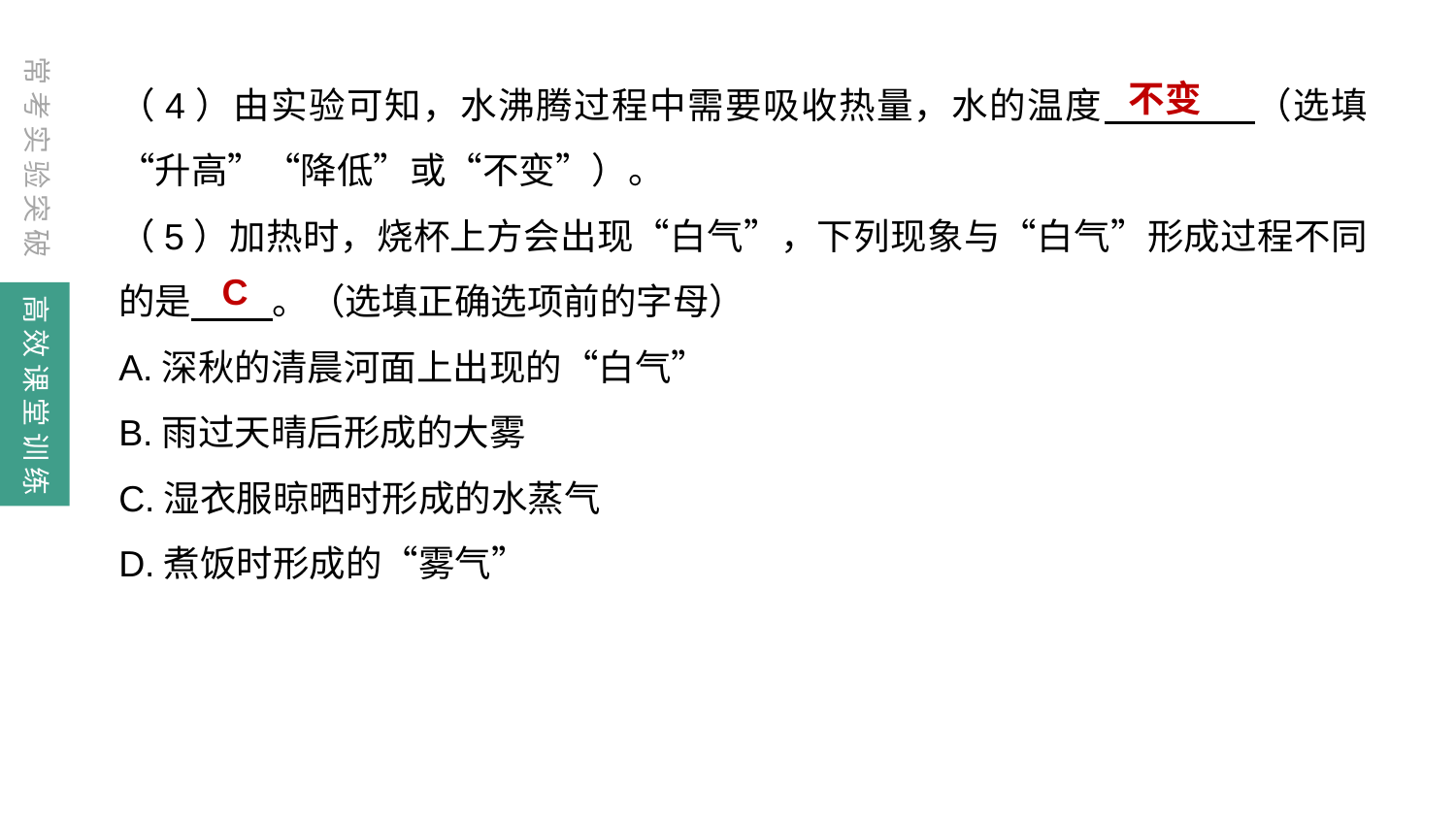

常考实验突破
不变
（4）由实验可知，水沸腾过程中需要吸收热量，水的温度　　　　（选填“升高”“降低”或“不变”）。
（5）加热时，烧杯上方会出现“白气”，下列现象与“白气”形成过程不同的是　 　。（选填正确选项前的字母）
A.深秋的清晨河面上出现的“白气”
B.雨过天晴后形成的大雾
C.湿衣服晾晒时形成的水蒸气
D.煮饭时形成的“雾气”
C

高效课堂训练